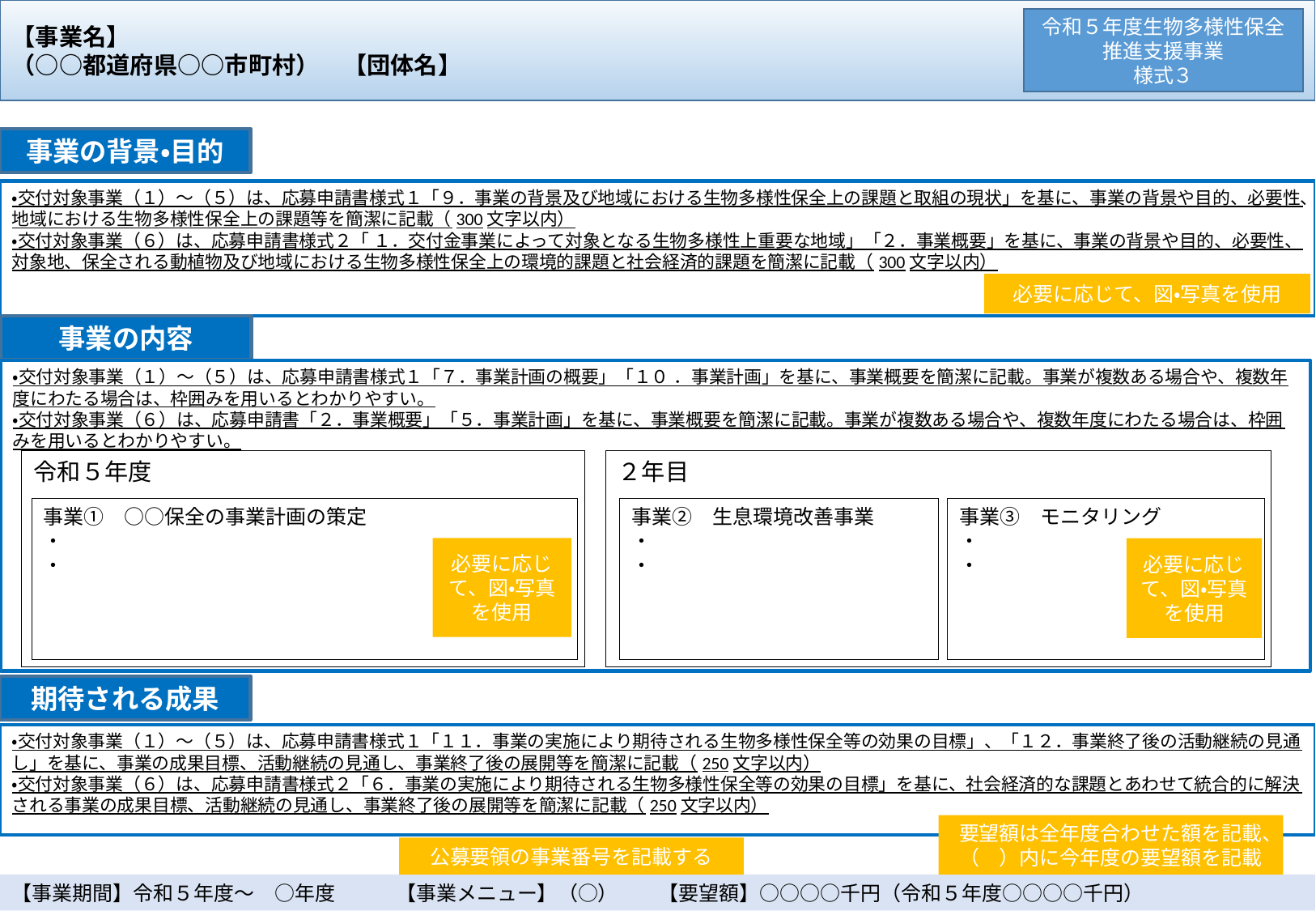

【事業名】
（○○都道府県○○市町村）　【団体名】
令和５年度生物多様性保全推進支援事業
様式３
事業の背景・目的
・交付対象事業（１）～（５）は、応募申請書様式１「９．事業の背景及び地域における生物多様性保全上の課題と取組の現状」を基に、事業の背景や目的、必要性、地域における生物多様性保全上の課題等を簡潔に記載（300文字以内）
・交付対象事業（６）は、応募申請書様式２「 １．交付金事業によって対象となる生物多様性上重要な地域」「２．事業概要」を基に、事業の背景や目的、必要性、対象地、保全される動植物及び地域における生物多様性保全上の環境的課題と社会経済的課題を簡潔に記載（300文字以内）

必要に応じて、図・写真を使用
事業の内容
・交付対象事業（１）～（５）は、応募申請書様式１「７．事業計画の概要」「１０ ．事業計画」を基に、事業概要を簡潔に記載。事業が複数ある場合や、複数年度にわたる場合は、枠囲みを用いるとわかりやすい。
・交付対象事業（６）は、応募申請書「２．事業概要」「５．事業計画」を基に、事業概要を簡潔に記載。事業が複数ある場合や、複数年度にわたる場合は、枠囲みを用いるとわかりやすい。

２年目

令和５年度

事業②　生息環境改善事業
・
・

事業③　モニタリング
・
・

事業①　○○保全の事業計画の策定
・
・

必要に応じて、図・写真を使用
必要に応じて、図・写真を使用
期待される成果
・交付対象事業（１）～（５）は、応募申請書様式１「１１．事業の実施により期待される生物多様性保全等の効果の目標」、「１２．事業終了後の活動継続の見通し」を基に、事業の成果目標、活動継続の見通し、事業終了後の展開等を簡潔に記載（250文字以内）
・交付対象事業（６）は、応募申請書様式２「６．事業の実施により期待される生物多様性保全等の効果の目標」を基に、社会経済的な課題とあわせて統合的に解決される事業の成果目標、活動継続の見通し、事業終了後の展開等を簡潔に記載（250文字以内）

要望額は全年度合わせた額を記載、（　）内に今年度の要望額を記載
公募要領の事業番号を記載する
【事業期間】令和５年度～　○年度　　　【事業メニュー】（○）　　【要望額】○○○○千円（令和５年度○○○○千円）